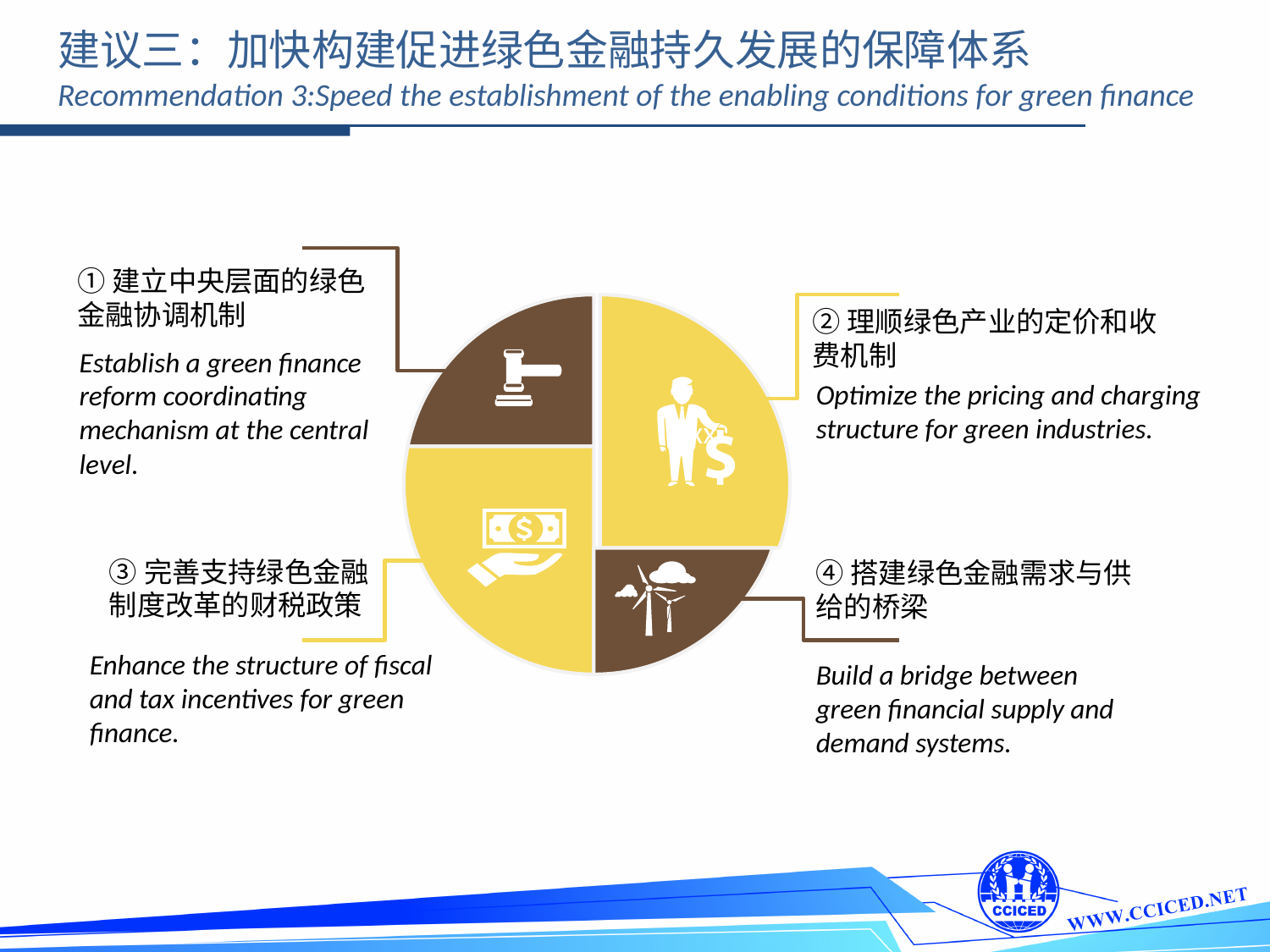

建议三：加快构建促进绿色金融持久发展的保障体系
Recommendation 3:Speed the establishment of the enabling conditions for green finance

①建立中央层面的绿色金融协调机制

②理顺绿色产业的定价和收费机制

Establish a green finance reform coordinating mechanism at the central level.

Optimize the pricing and charging structure for green industries.
xxx

③完善支持绿色金融制度改革的财税政策

④搭建绿色金融需求与供给的桥梁

Build a bridge between green financial supply and demand systems.

Enhance the structure of fiscal and tax incentives for green finance.